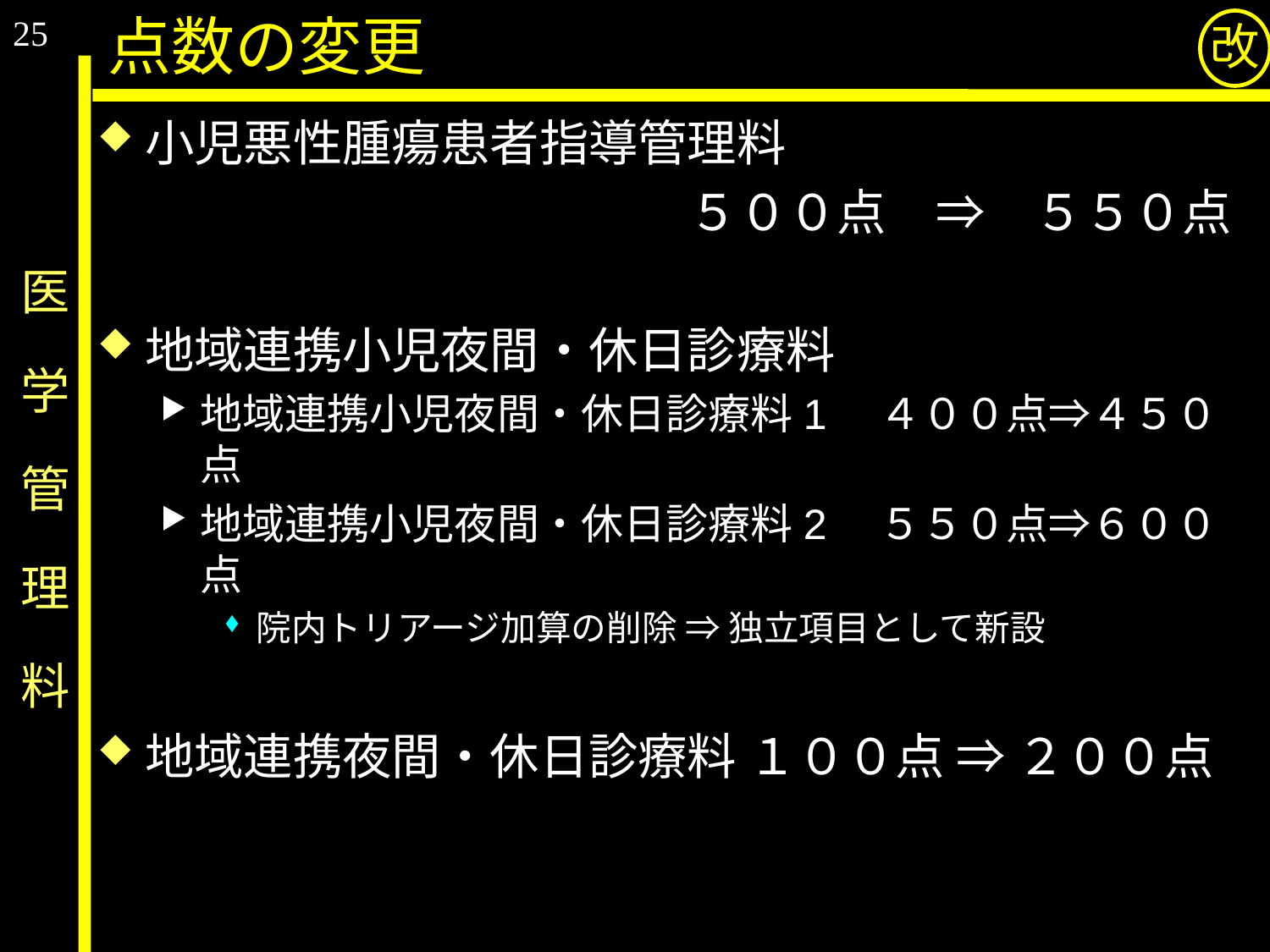

25
点数の変更
改

小児悪性腫瘍患者指導管理料
　　　　　　　　　　　　５００点　⇒　５５０点

地域連携小児夜間・休日診療料
地域連携小児夜間・休日診療料1　４００点⇒４５０点
地域連携小児夜間・休日診療料2　５５０点⇒６００点
院内トリアージ加算の削除 ⇒ 独立項目として新設

地域連携夜間・休日診療料 １００点 ⇒ ２００点

# 医　学　管　理　料